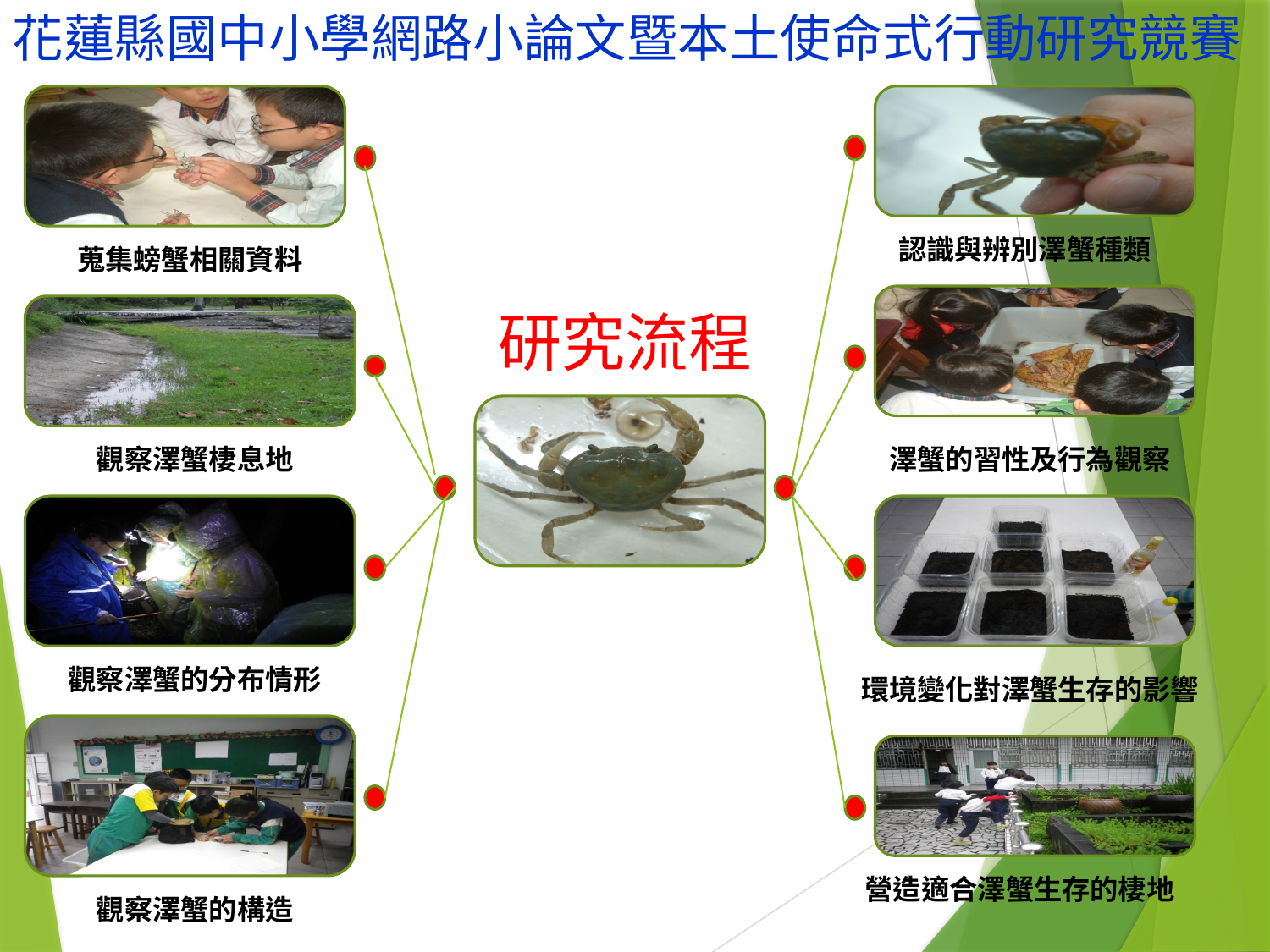

花蓮縣國中小學網路小論文暨本土使命式行動研究競賽

認識與辨別澤蟹種類
蒐集螃蟹相關資料

研究流程

觀察澤蟹棲息地
澤蟹的習性及行為觀察

觀察澤蟹的分布情形
環境變化對澤蟹生存的影響

營造適合澤蟹生存的棲地
觀察澤蟹的構造